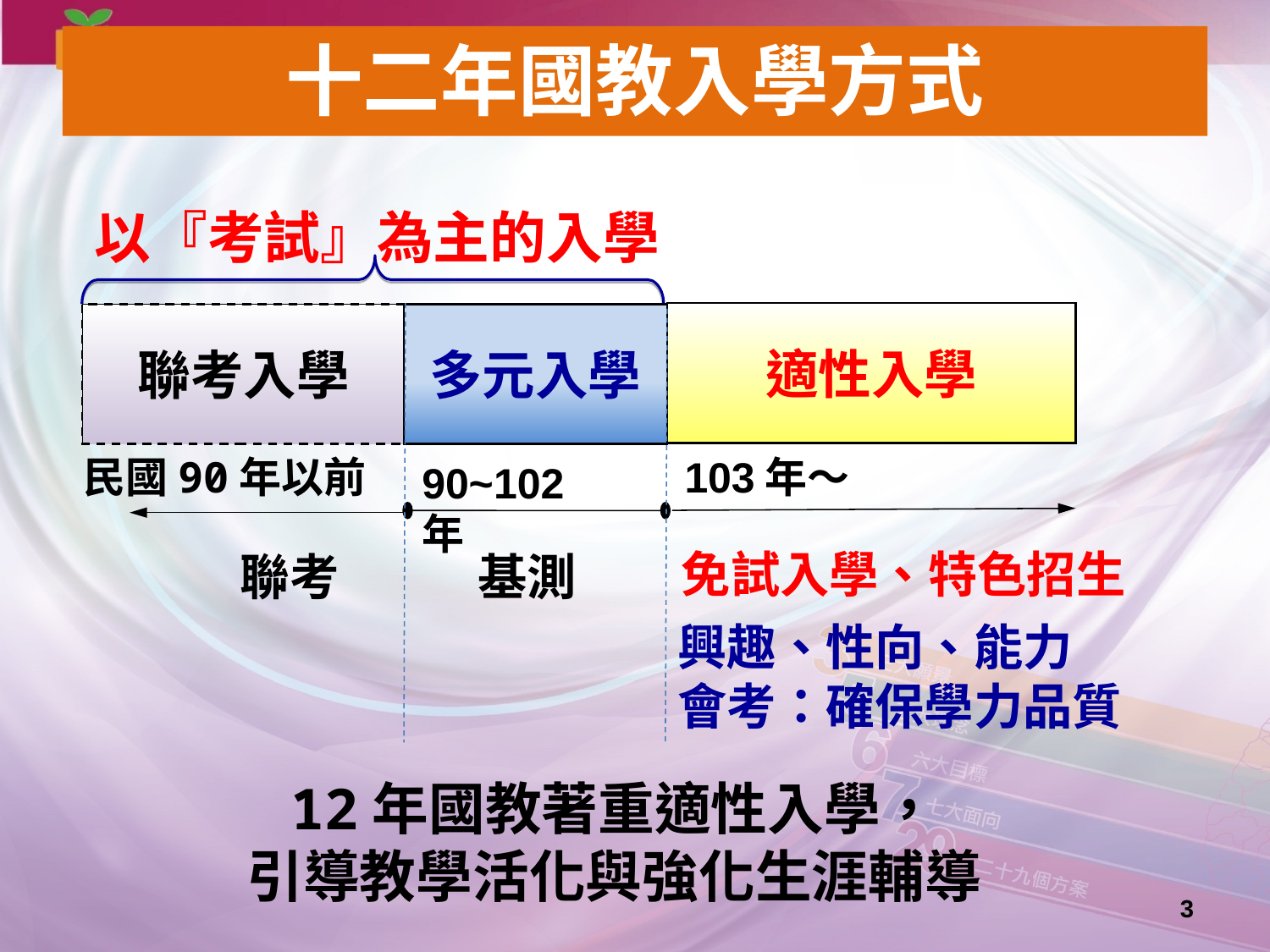

十二年國教入學方式

以『考試』為主的入學
適性入學
聯考入學
多元入學
民國90年以前
103年～
90~102年

免試入學、特色招生
聯考
基測
興趣、性向、能力
會考：確保學力品質
12年國教著重適性入學，
引導教學活化與強化生涯輔導
3
3